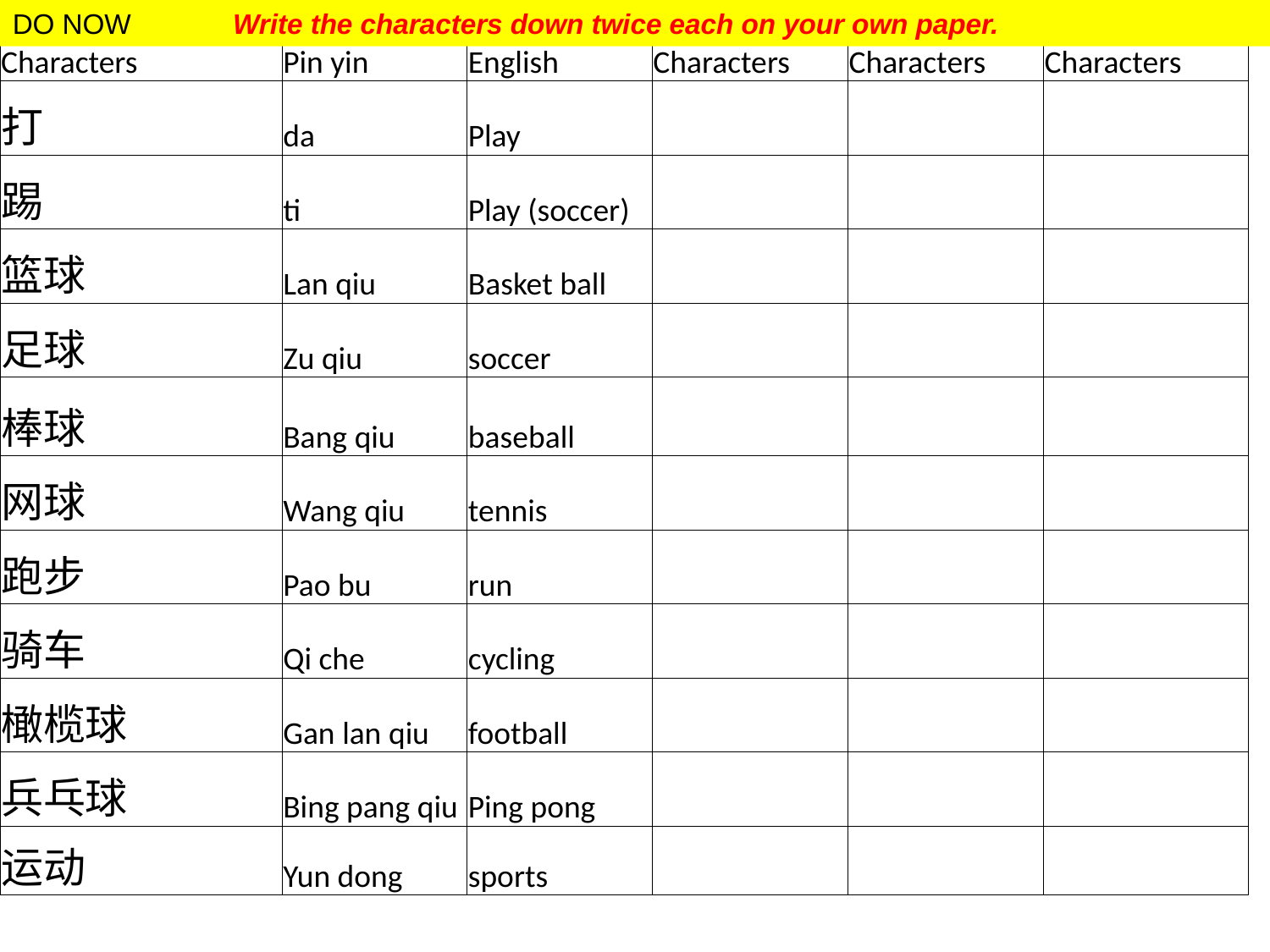

DO NOW             Write the characters down twice each on your own paper.
| Characters | Pin yin | English | Characters | Characters | Characters |
| --- | --- | --- | --- | --- | --- |
| 打 | da | Play |  |  |  |
| 踢 | ti | Play (soccer) |  |  |  |
| 篮球 | Lan qiu | Basket ball |  |  |  |
| 足球 | Zu qiu | soccer |  |  |  |
| 棒球 | Bang qiu | baseball |  |  |  |
| 网球 | Wang qiu | tennis |  |  |  |
| 跑步 | Pao bu | run |  |  |  |
| 骑车 | Qi che | cycling |  |  |  |
| 橄榄球 | Gan lan qiu | football |  |  |  |
| 兵乓球 | Bing pang qiu | Ping pong |  |  |  |
| 运动 | Yun dong | sports |  |  |  |